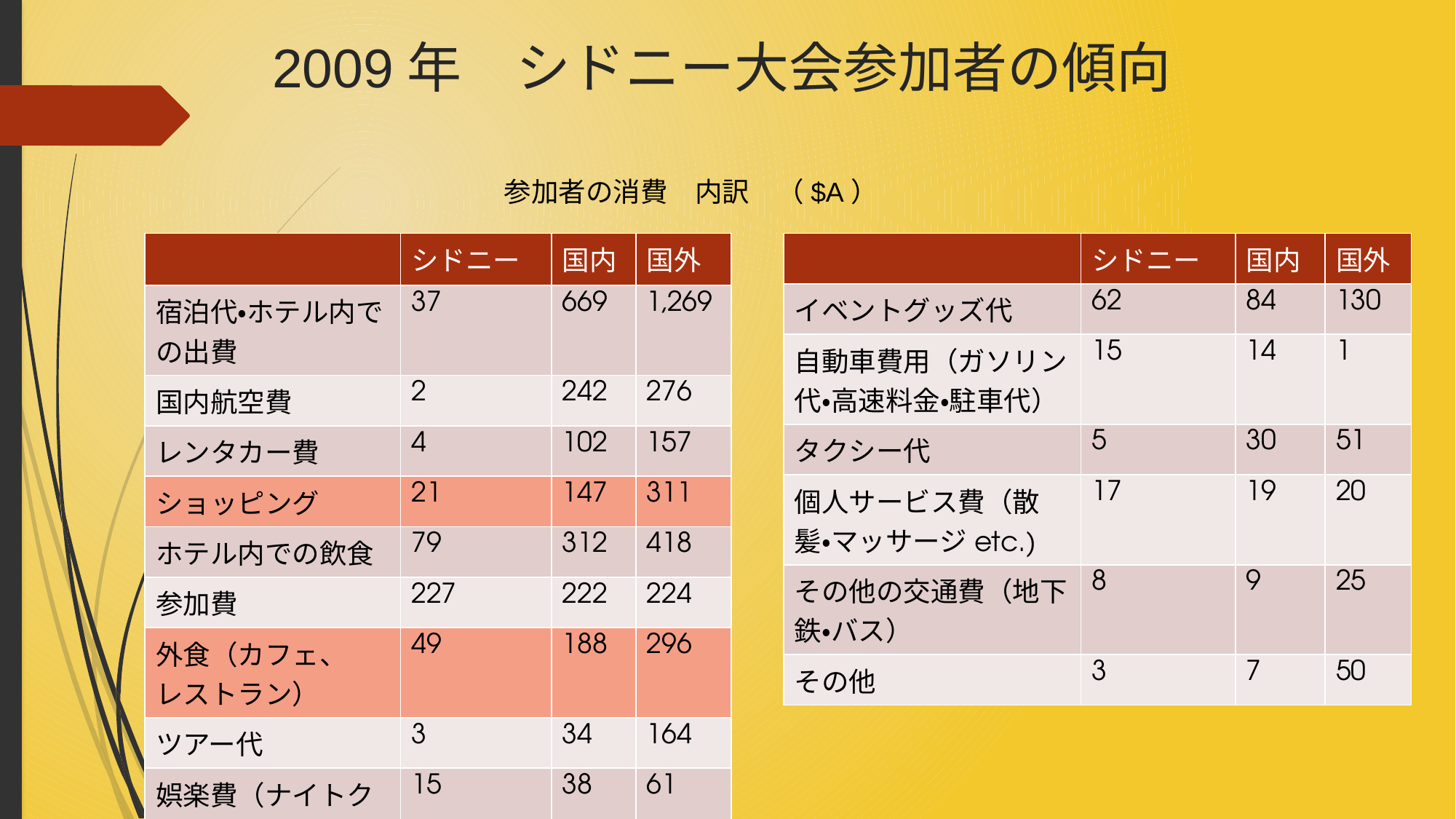

# 2009年　シドニー大会参加者の傾向
参加者の消費　内訳　（$A）
|  | シドニー | 国内 | 国外 |
| --- | --- | --- | --- |
| 宿泊代・ホテル内での出費 | 37 | 669 | 1,269 |
| 国内航空費 | 2 | 242 | 276 |
| レンタカー費 | 4 | 102 | 157 |
| ショッピング | 21 | 147 | 311 |
| ホテル内での飲食 | 79 | 312 | 418 |
| 参加費 | 227 | 222 | 224 |
| 外食（カフェ、 レストラン） | 49 | 188 | 296 |
| ツアー代 | 3 | 34 | 164 |
| 娯楽費（ナイトクラブ・映画　etc.) | 15 | 38 | 61 |
|  | シドニー | 国内 | 国外 |
| --- | --- | --- | --- |
| イベントグッズ代 | 62 | 84 | 130 |
| 自動車費用（ガソリン代・高速料金・駐車代） | 15 | 14 | 1 |
| タクシー代 | 5 | 30 | 51 |
| 個人サービス費（散髪・マッサージetc.) | 17 | 19 | 20 |
| その他の交通費（地下鉄・バス） | 8 | 9 | 25 |
| その他 | 3 | 7 | 50 |